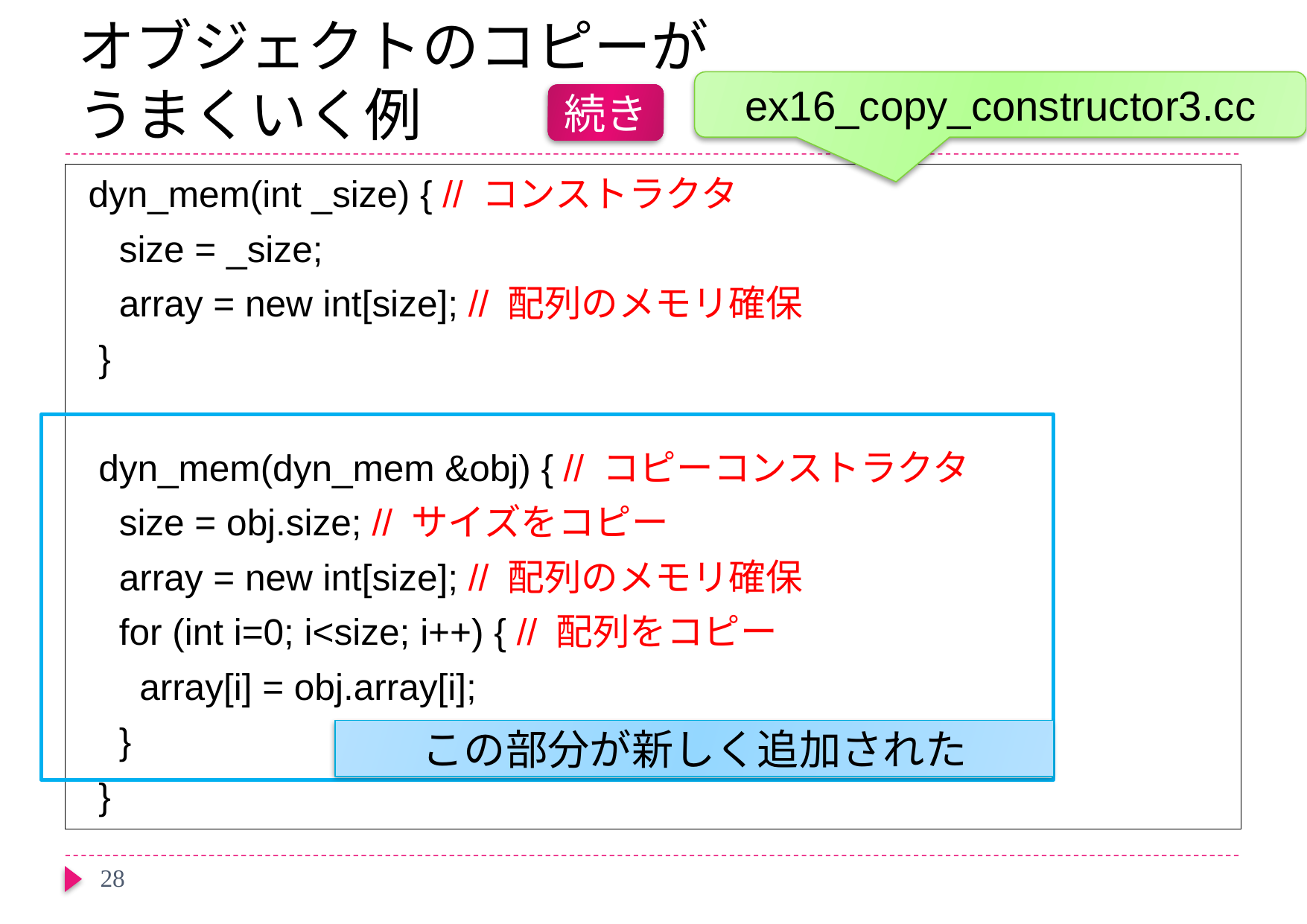

# オブジェクトのコピーが うまくいく例
ex16_copy_constructor3.cc
続き
 dyn_mem(int _size) { // コンストラクタ
    size = _size;
    array = new int[size]; // 配列のメモリ確保
  }

  dyn_mem(dyn_mem &obj) { // コピーコンストラクタ
    size = obj.size; // サイズをコピー
    array = new int[size]; // 配列のメモリ確保
    for (int i=0; i<size; i++) { // 配列をコピー
      array[i] = obj.array[i];
    }
  }

この部分が新しく追加された
28